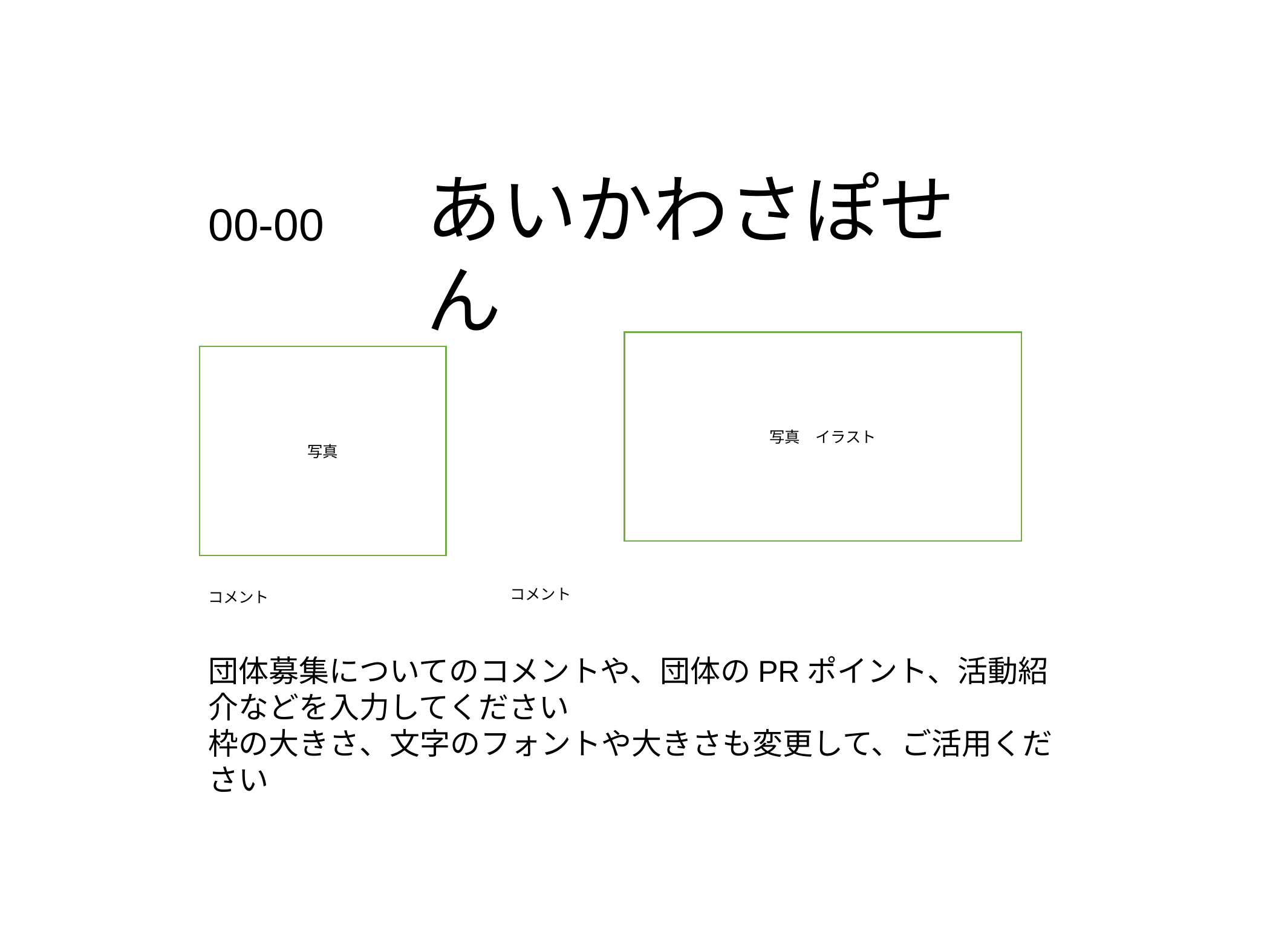

あいかわさぽせん
# 00-00
写真　イラスト
写真
コメント
コメント
団体募集についてのコメントや、団体のPRポイント、活動紹介などを入力してください
枠の大きさ、文字のフォントや大きさも変更して、ご活用ください